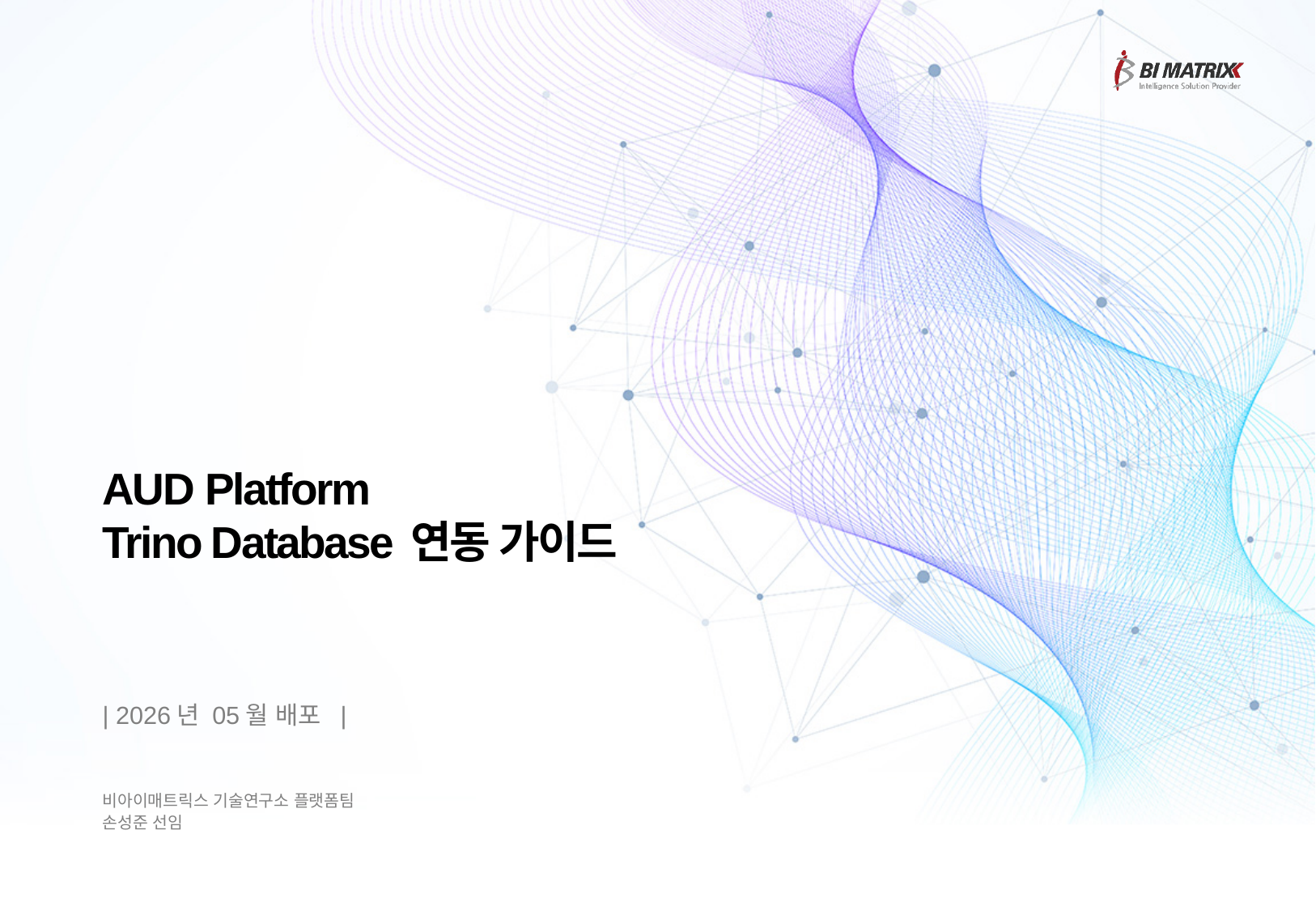

# AUD Platform Trino Database 연동 가이드
| 2026년 05월 배포  |
비아이매트릭스 기술연구소 플랫폼팀
손성준 선임